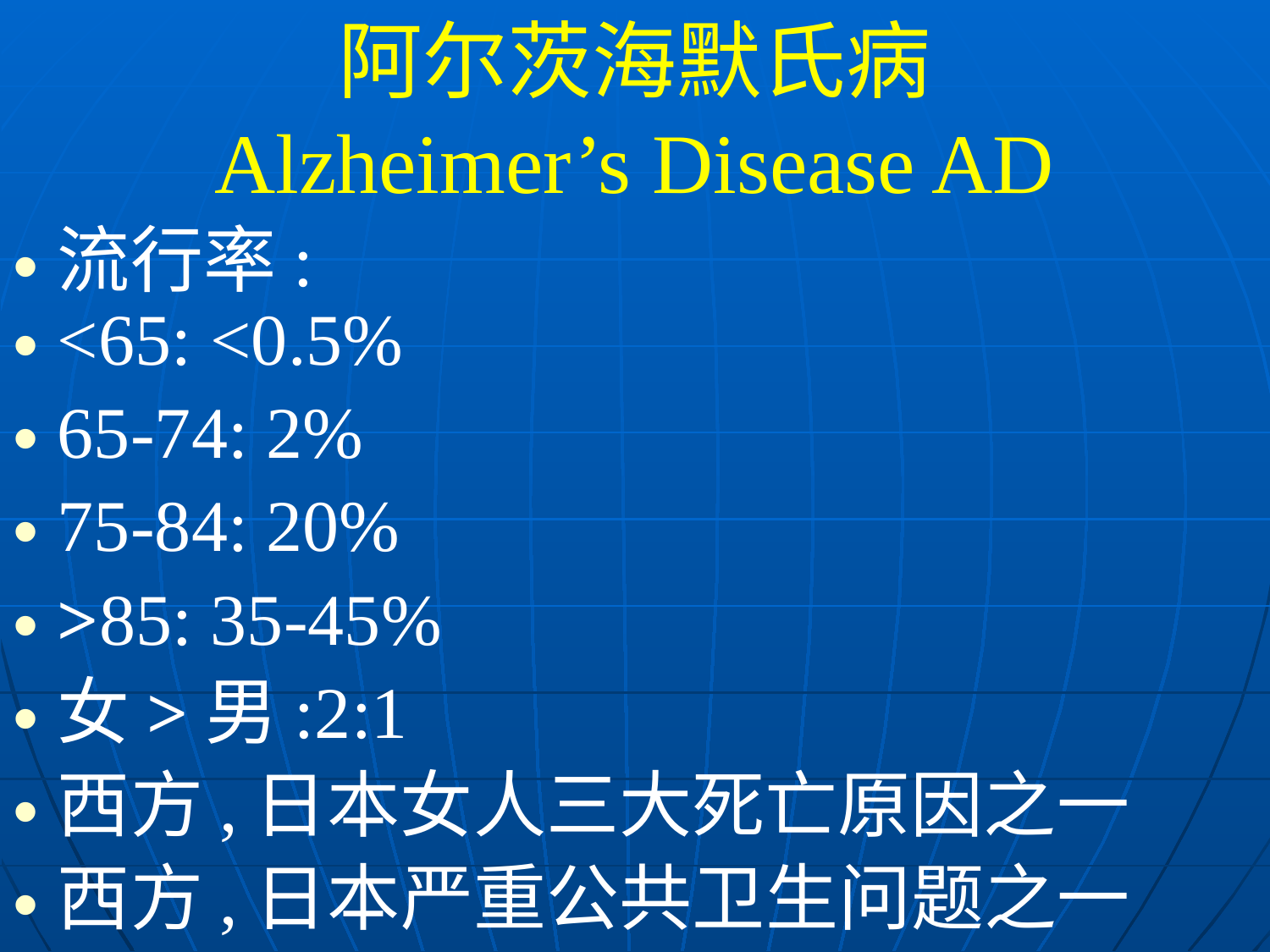

阿尔茨海默氏病
Alzheimer’s Disease AD
流行率:
<65: <0.5%
65-74: 2%
75-84: 20%
>85: 35-45%
女>男:2:1
西方,日本女人三大死亡原因之一
西方,日本严重公共卫生问题之一